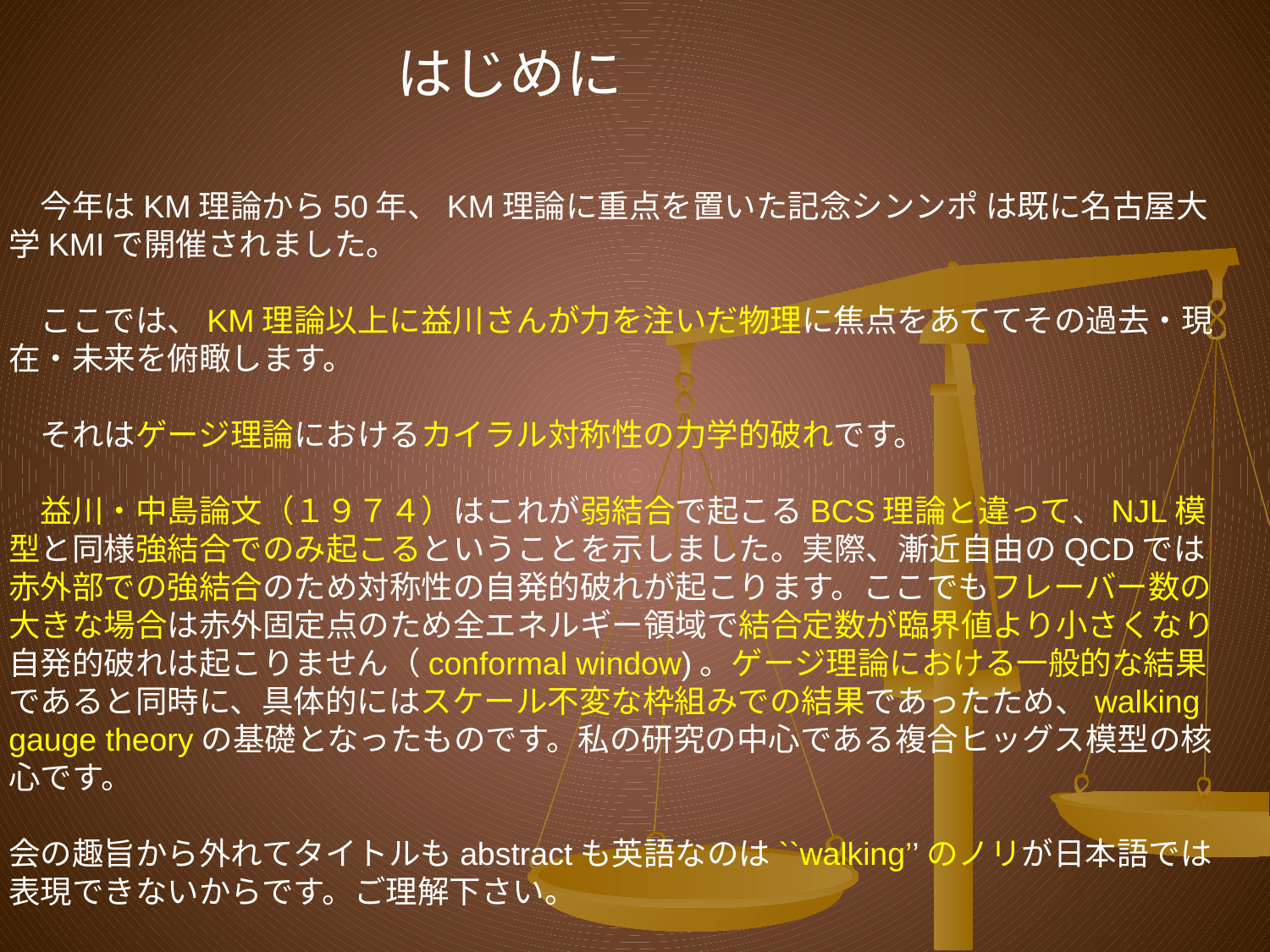

はじめに
　今年はKM理論から50年、KM理論に重点を置いた記念シンンポ は既に名古屋大学KMIで開催されました。

　ここでは、KM理論以上に益川さんが力を注いだ物理に焦点をあててその過去・現在・未来を俯瞰します。

　それはゲージ理論におけるカイラル対称性の力学的破れです。

　益川・中島論文（１９７４）はこれが弱結合で起こるBCS理論と違って、NJL模型と同様強結合でのみ起こるということを示しました。実際、漸近自由のQCDでは赤外部での強結合のため対称性の自発的破れが起こります。ここでもフレーバー数の大きな場合は赤外固定点のため全エネルギー領域で結合定数が臨界値より小さくなり自発的破れは起こりません（conformal window)。ゲージ理論における一般的な結果であると同時に、具体的にはスケール不変な枠組みでの結果であったため、walking gauge theoryの基礎となったものです。私の研究の中心である複合ヒッグス模型の核心です。

会の趣旨から外れてタイトルもabstractも英語なのは``walking’’のノリが日本語では表現できないからです。ご理解下さい。